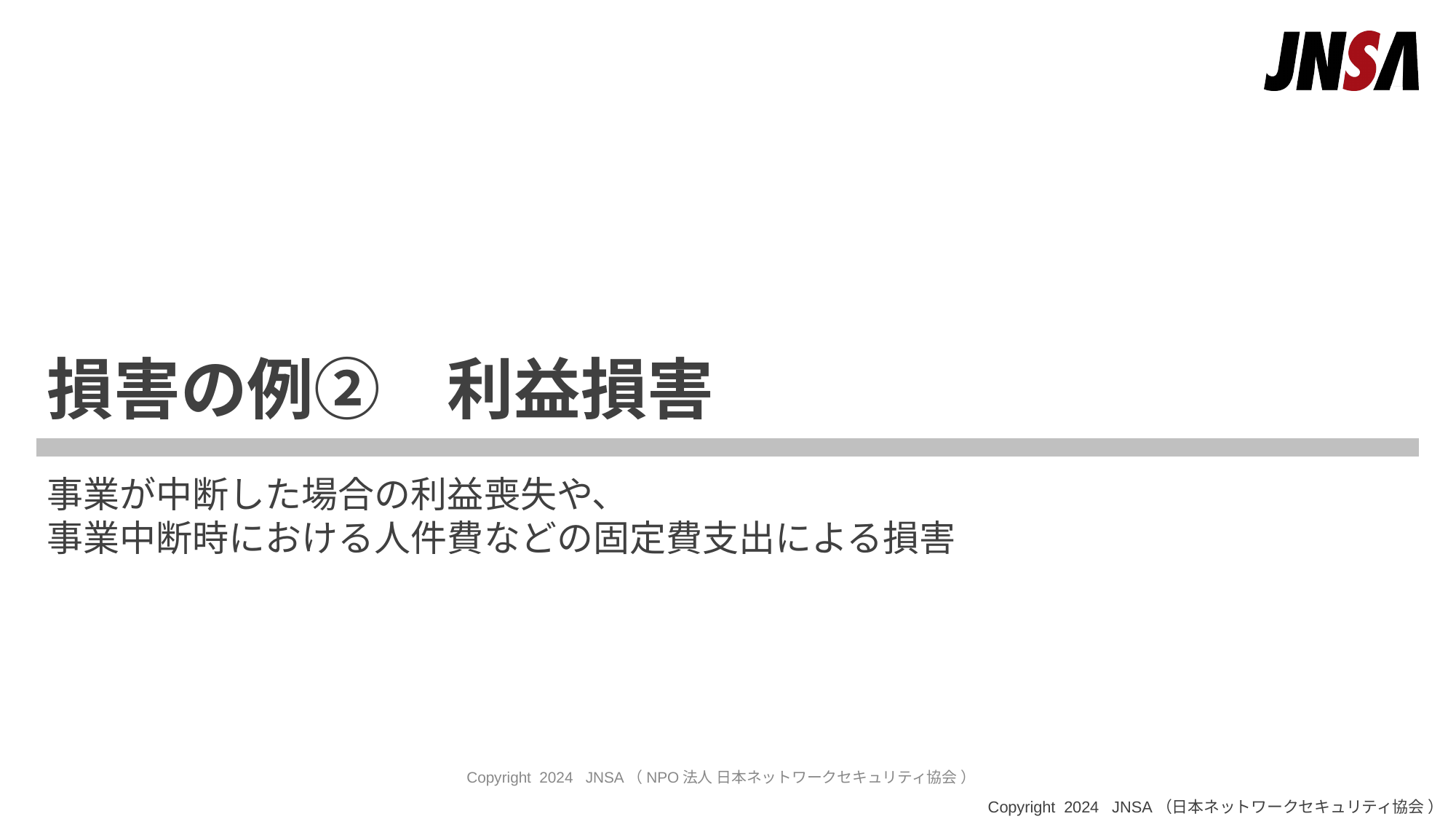

# 損害の例②　利益損害
事業が中断した場合の利益喪失や、
事業中断時における人件費などの固定費支出による損害
Copyright  2024   JNSA（NPO法人 日本ネットワークセキュリティ協会 ​‌）​
Copyright  2024   JNSA（日本ネットワークセキュリティ協会 ​‌）​